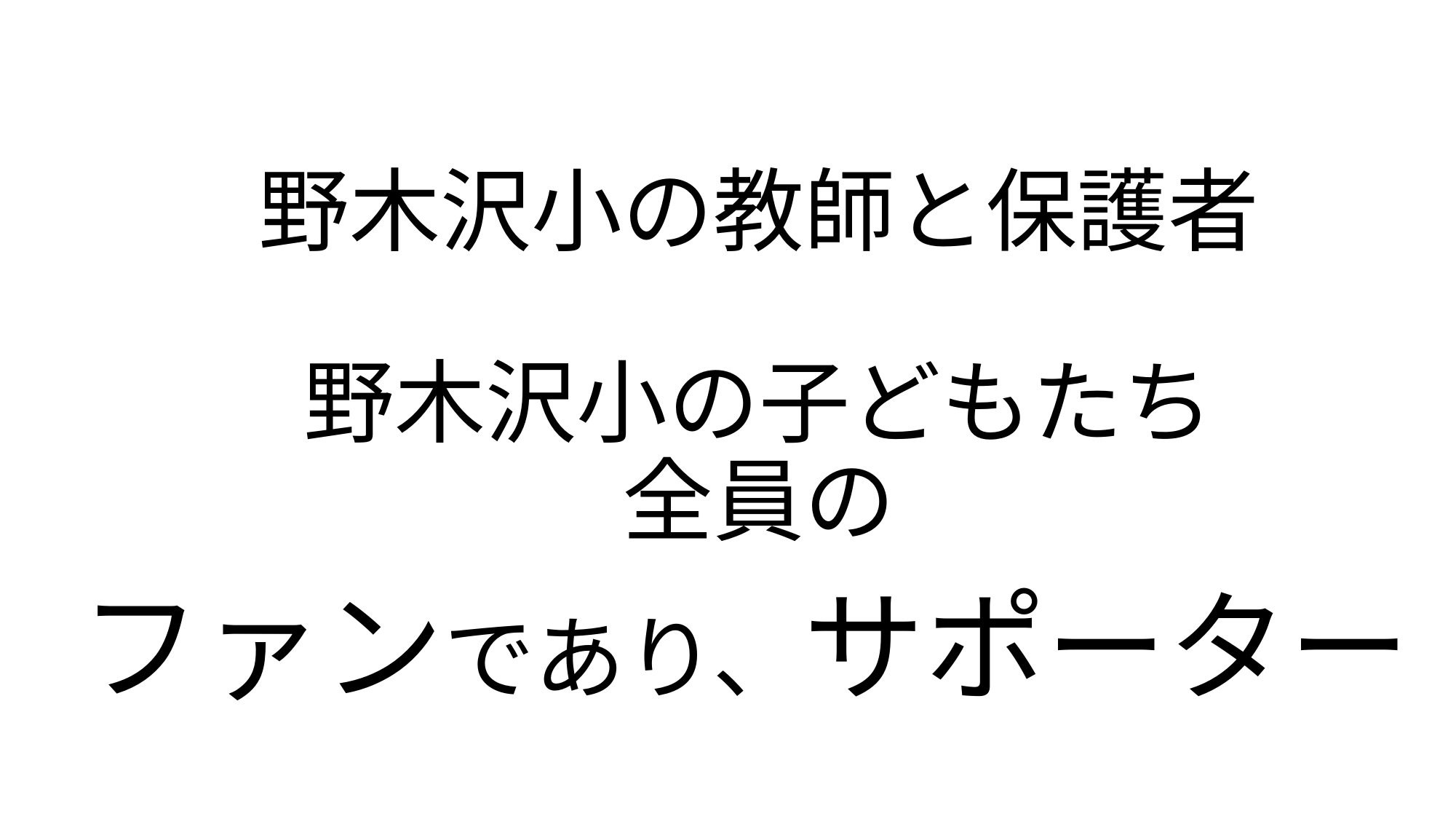

野木沢小の教師と保護者
# 野木沢小の子どもたち 全員の
ファンであり、サポーター